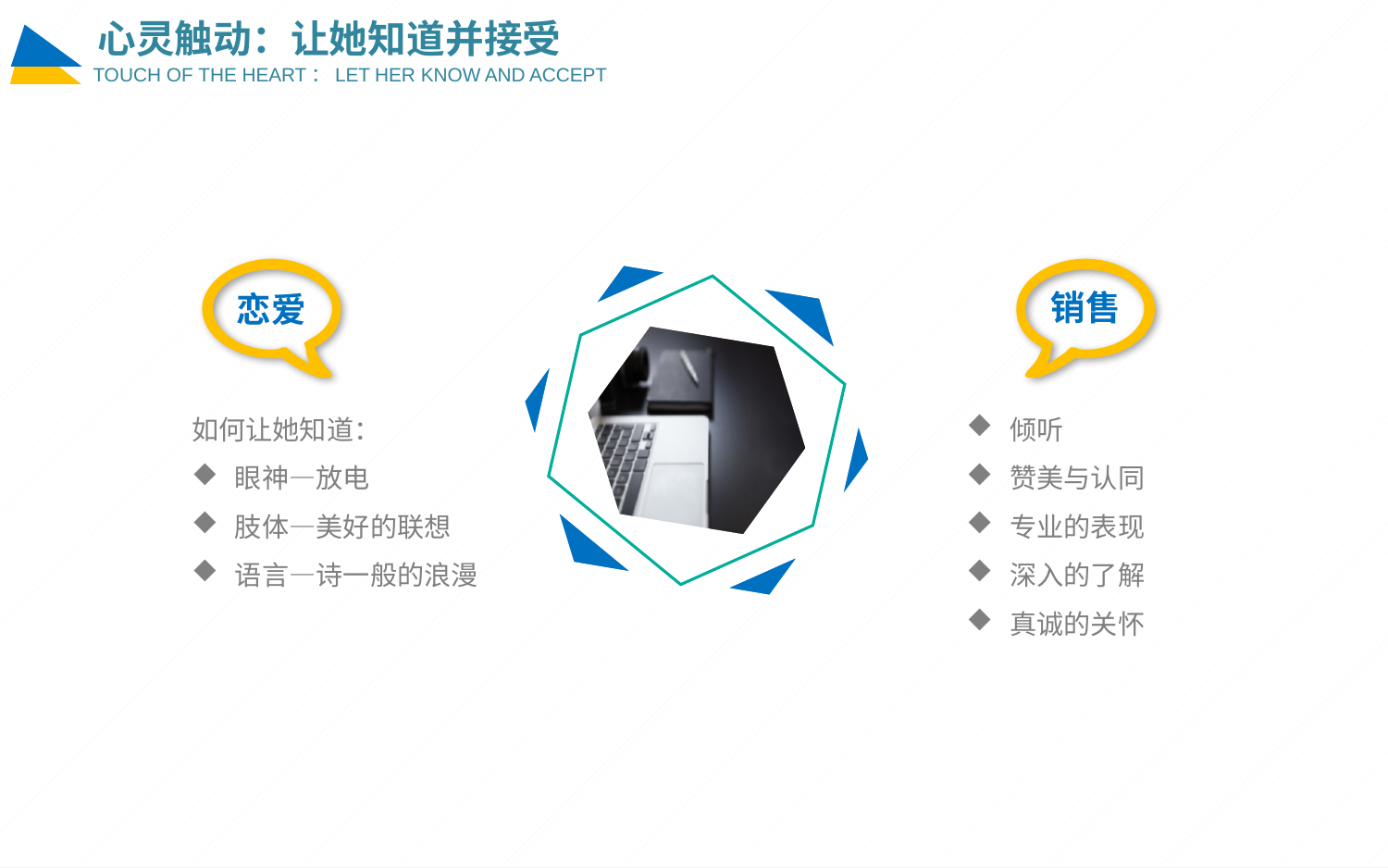

心灵触动：让她知道并接受

TOUCH OF THE HEART：LET HER KNOW AND ACCEPT

销售

恋爱

如何让她知道：
眼神—放电
肢体—美好的联想
语言—诗一般的浪漫
倾听
赞美与认同
专业的表现
深入的了解
真诚的关怀